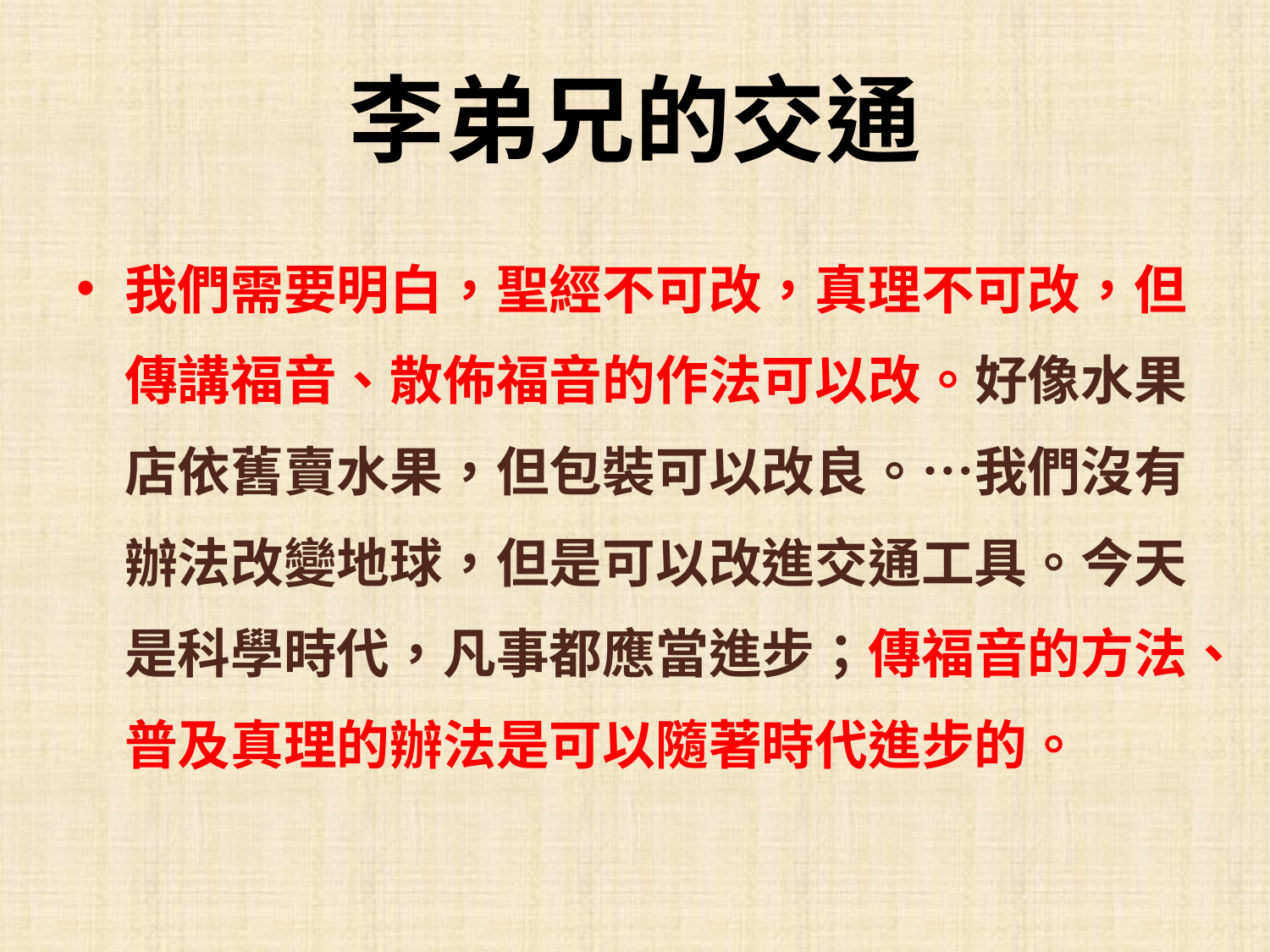

# 李弟兄的交通
我們需要明白，聖經不可改，真理不可改，但傳講福音、散佈福音的作法可以改。好像水果店依舊賣水果，但包裝可以改良。…我們沒有辦法改變地球，但是可以改進交通工具。今天是科學時代，凡事都應當進步；傳福音的方法、普及真理的辦法是可以隨著時代進步的。